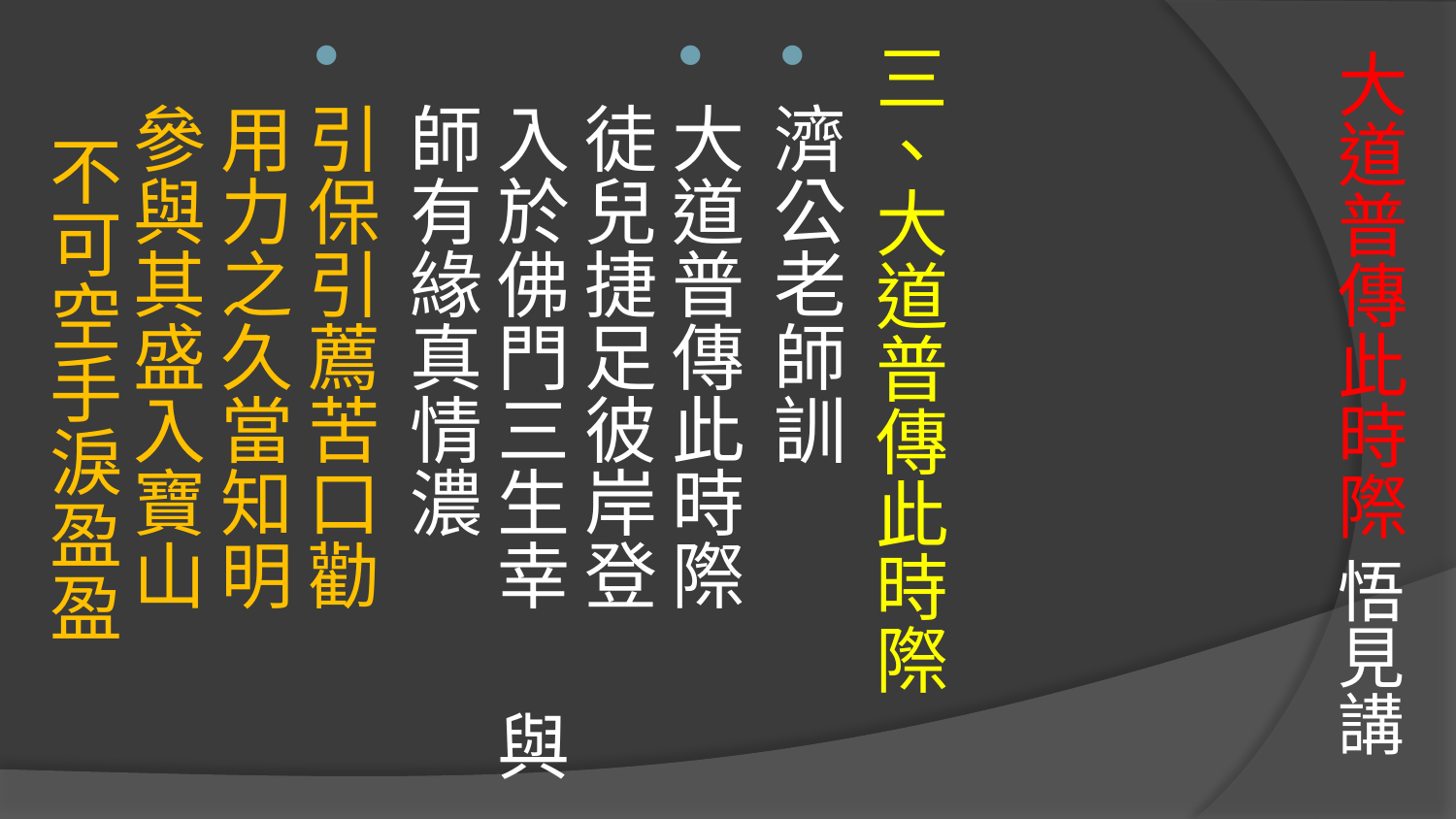

# 大道普傳此時際 悟見講
三、大道普傳此時際
濟公老師訓
大道普傳此時際          徒兒捷足彼岸登
入於佛門三生幸      與師有緣真情濃
引保引薦苦口勸         用力之久當知明
參與其盛入寶山             不可空手淚盈盈